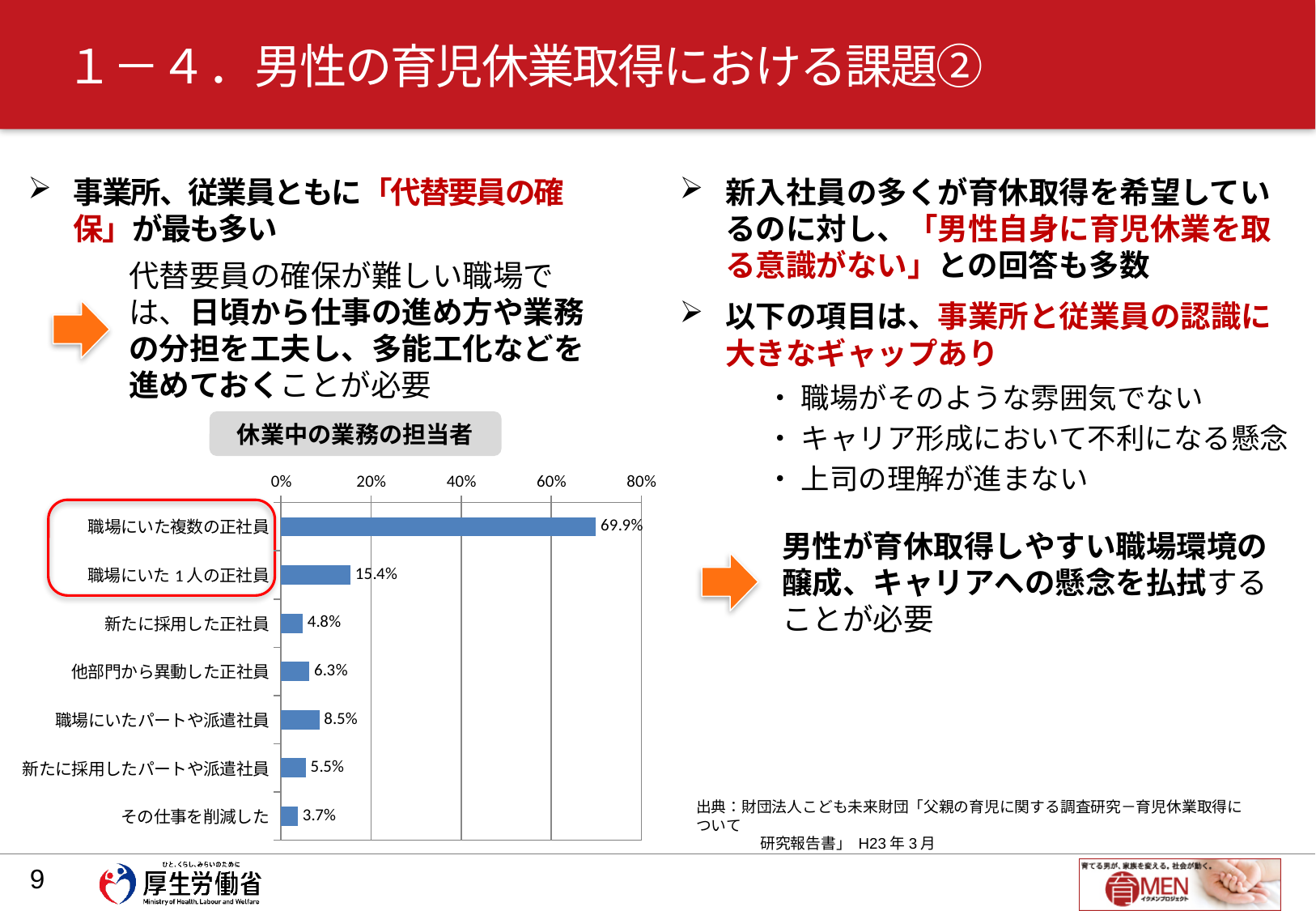

# １－４．男性の育児休業取得における課題②
事業所、従業員ともに「代替要員の確保」が最も多い
新入社員の多くが育休取得を希望しているのに対し、「男性自身に育児休業を取る意識がない」との回答も多数
以下の項目は、事業所と従業員の認識に
大きなギャップあり
　　　・ 職場がそのような雰囲気でない
　　　・ キャリア形成において不利になる懸念
　　　・ 上司の理解が進まない
代替要員の確保が難しい職場では、日頃から仕事の進め方や業務の分担を工夫し、多能工化などを進めておくことが必要

休業中の業務の担当者

### Chart

| Category | 男性 |
|---|---|
| 職場にいた複数の正社員 | 0.6990000000000001 |
| 職場にいた1人の正社員 | 0.154 |
| 新たに採用した正社員 | 0.048 |
| 他部門から異動した正社員 | 0.063 |
| 職場にいたパートや派遣社員 | 0.085 |
| 新たに採用したパートや派遣社員 | 0.055 |
| その仕事を削減した | 0.037000000000000005 |
男性が育休取得しやすい職場環境の醸成、キャリアへの懸念を払拭することが必要

出典：財団法人こども未来財団「父親の育児に関する調査研究－育児休業取得について
　　　 　研究報告書」 H23年3月
9